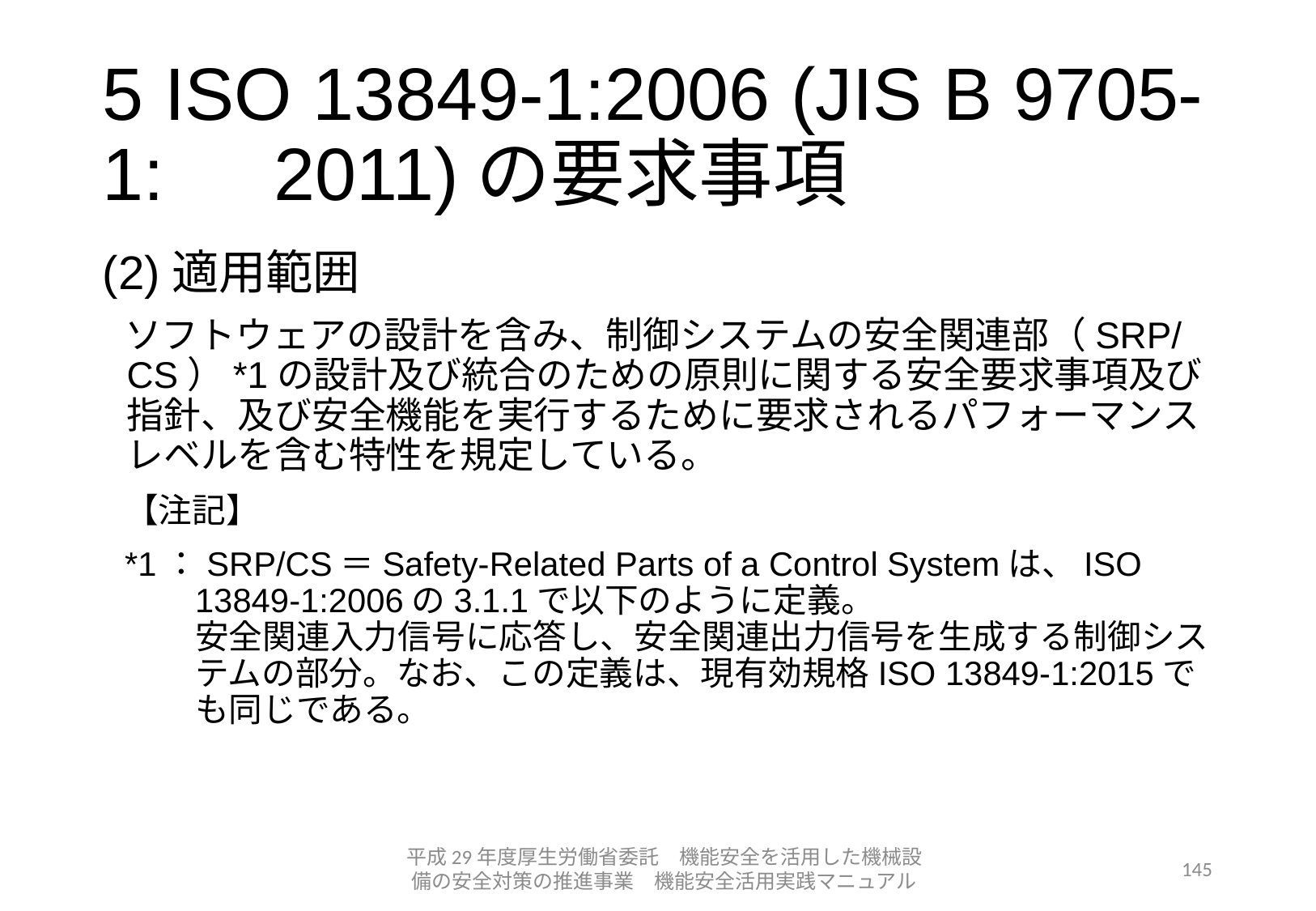

# 5 ISO 13849-1:2006 (JIS B 9705-1:　2011)の要求事項
(2)適用範囲
ソフトウェアの設計を含み、制御システムの安全関連部（SRP/CS）*1の設計及び統合のための原則に関する安全要求事項及び指針、及び安全機能を実行するために要求されるパフォーマンスレベルを含む特性を規定している。
【注記】
*1：SRP/CS＝Safety-Related Parts of a Control Systemは、ISO 13849-1:2006の3.1.1で以下のように定義。
安全関連入力信号に応答し、安全関連出力信号を生成する制御システムの部分。なお、この定義は、現有効規格ISO 13849-1:2015でも同じである。
平成29年度厚生労働省委託　機能安全を活用した機械設備の安全対策の推進事業　機能安全活用実践マニュアル
145